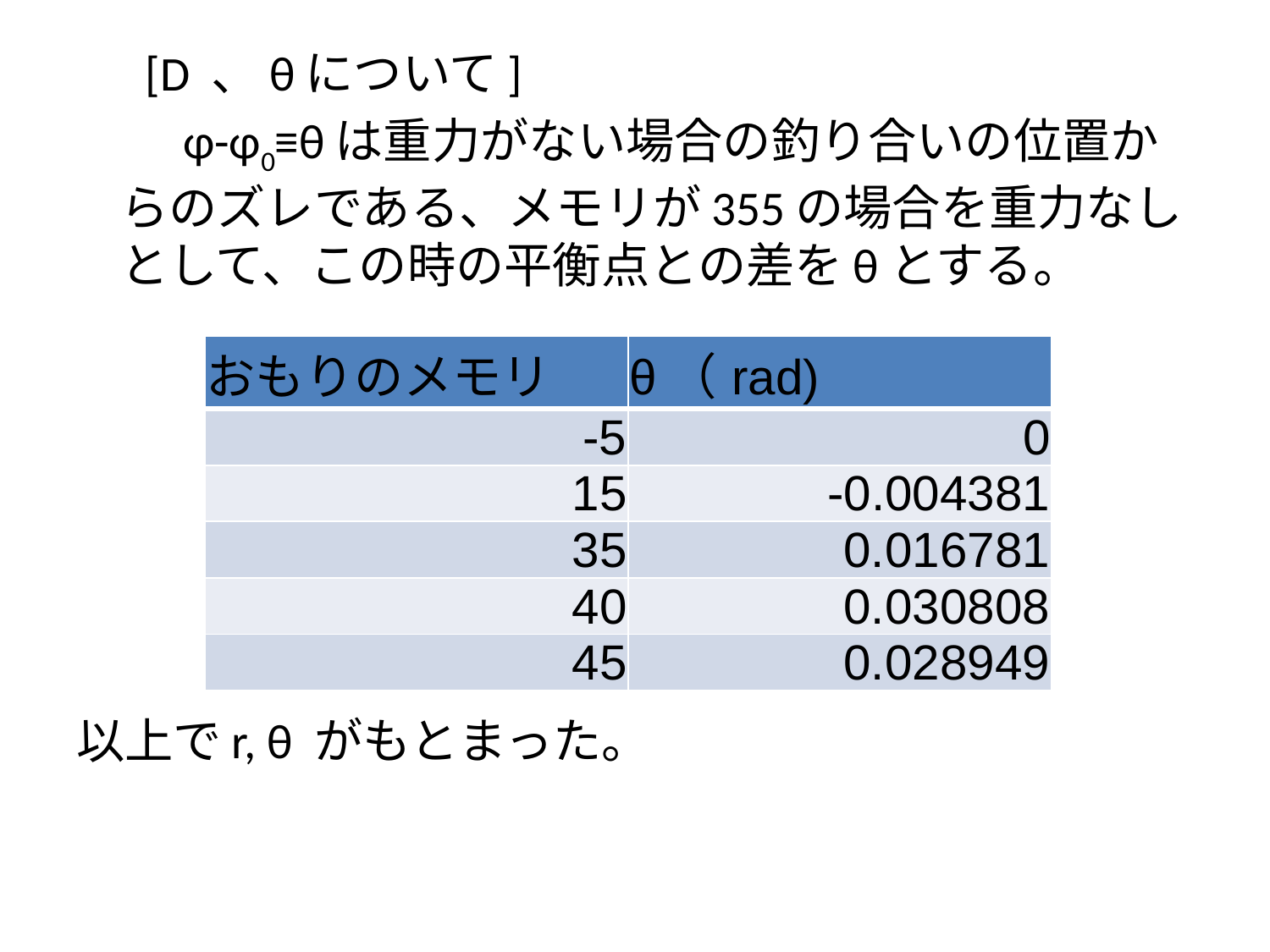

[D 、θについて]
　　φ-φ0≡θは重力がない場合の釣り合いの位置からのズレである、メモリが355の場合を重力なしとして、この時の平衡点との差をθとする。

以上でr, θ がもとまった。

| おもりのメモリ | θ（rad) |
| --- | --- |
| -5 | 0 |
| 15 | -0.004381 |
| 35 | 0.016781 |
| 40 | 0.030808 |
| 45 | 0.028949 |